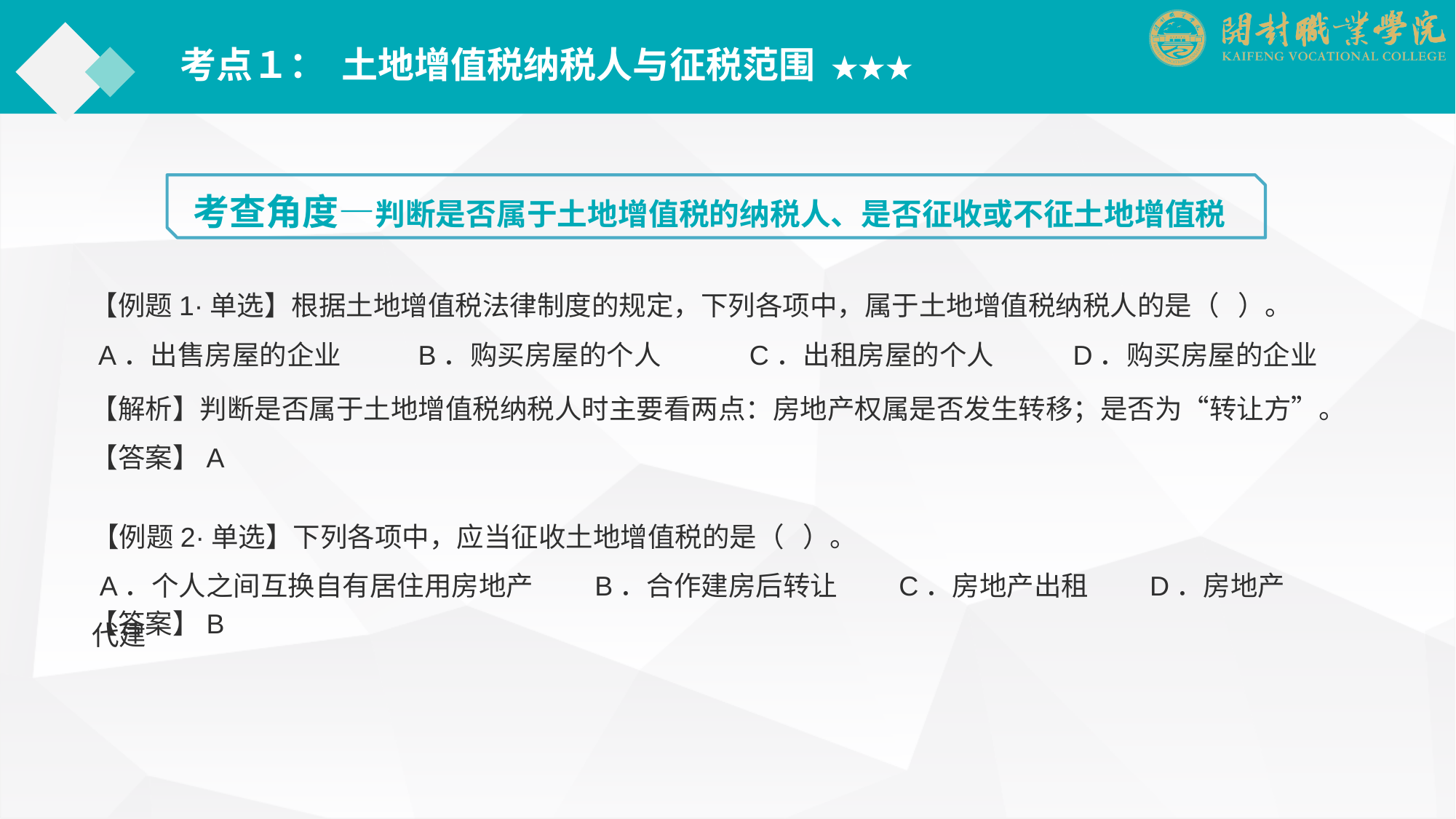

考点１：  土地增值税纳税人与征税范围  ★★★
考查角度—判断是否属于土地增值税的纳税人、是否征收或不征土地增值税

【例题1·单选】根据土地增值税法律制度的规定，下列各项中，属于土地增值税纳税人的是（   ）。
 A．出售房屋的企业	B．购买房屋的个人　　　C．出租房屋的个人	D．购买房屋的企业
【解析】判断是否属于土地增值税纳税人时主要看两点：房地产权属是否发生转移；是否为“转让方”。
【答案】A
【例题2·单选】下列各项中，应当征收土地增值税的是（   ）。
 A．个人之间互换自有居住用房地产　　B．合作建房后转让　　C．房地产出租　　D．房地产代建
【答案】B